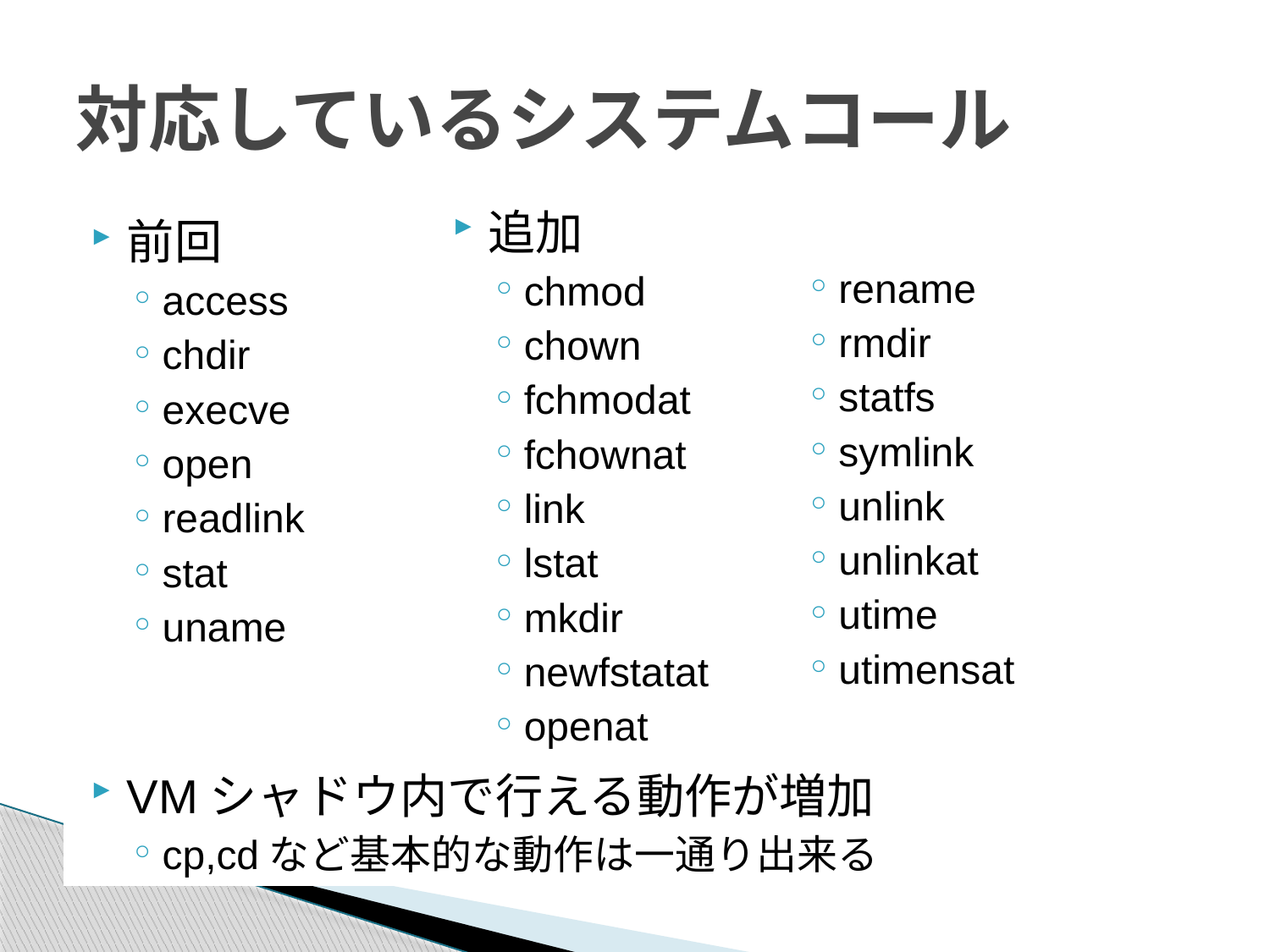

# 対応しているシステムコール
追加
chmod
chown
fchmodat
fchownat
link
lstat
mkdir
newfstatat
openat
前回
access
chdir
execve
open
readlink
stat
uname

VMシャドウ内で行える動作が増加
cp,cdなど基本的な動作は一通り出来る
rename
rmdir
statfs
symlink
unlink
unlinkat
utime
utimensat